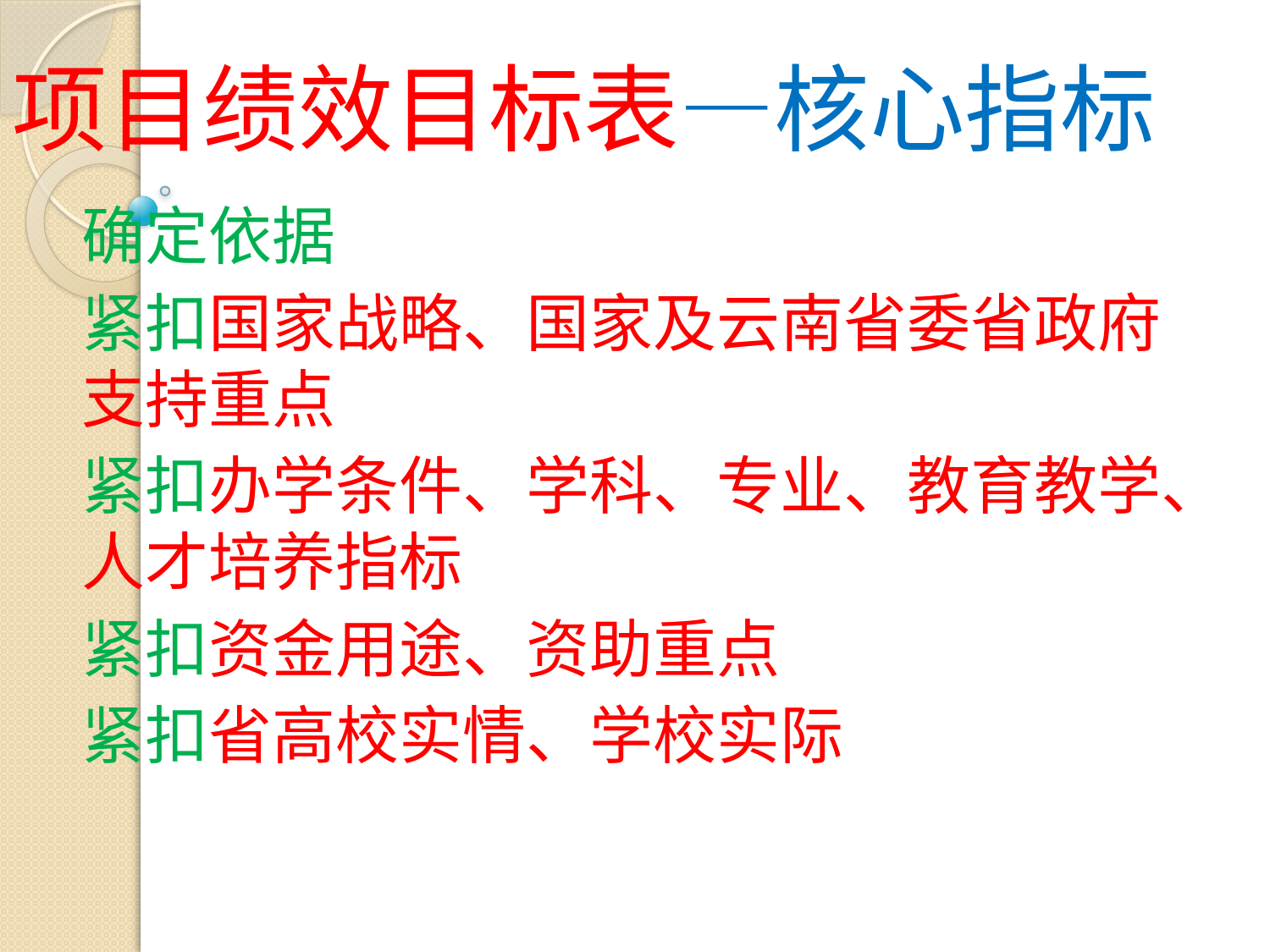

# 项目绩效目标表—核心指标
确定依据
紧扣国家战略、国家及云南省委省政府支持重点
紧扣办学条件、学科、专业、教育教学、人才培养指标
紧扣资金用途、资助重点
紧扣省高校实情、学校实际